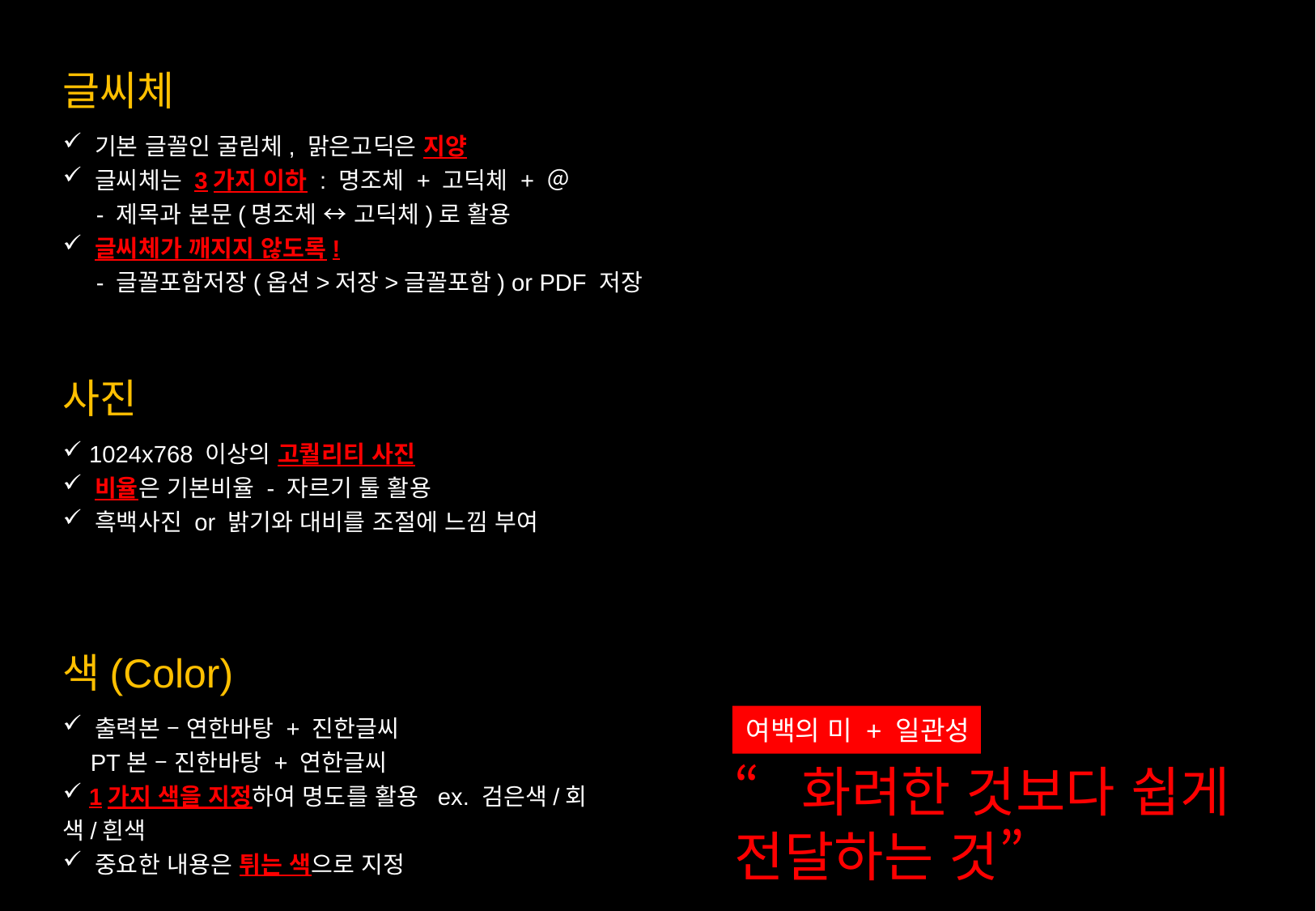

글씨체

 기본 글꼴인 굴림체, 맑은고딕은 지양
 글씨체는 3가지 이하 : 명조체 + 고딕체 + ＠
     - 제목과 본문(명조체 ↔ 고딕체)로 활용
 글씨체가 깨지지 않도록!
     - 글꼴포함저장(옵션>저장>글꼴포함) or PDF 저장

사진

 1024x768 이상의 고퀄리티 사진
 비율은 기본비율 - 자르기 툴 활용
 흑백사진 or 밝기와 대비를 조절에 느낌 부여

색(Color)

 출력본 – 연한바탕 + 진한글씨
     PT본 – 진한바탕 + 연한글씨
 1가지 색을 지정하여 명도를 활용  ex. 검은색/회색/흰색
 중요한 내용은 튀는 색으로 지정

여백의 미 + 일관성
“화려한 것보다 쉽게 전달하는 것”